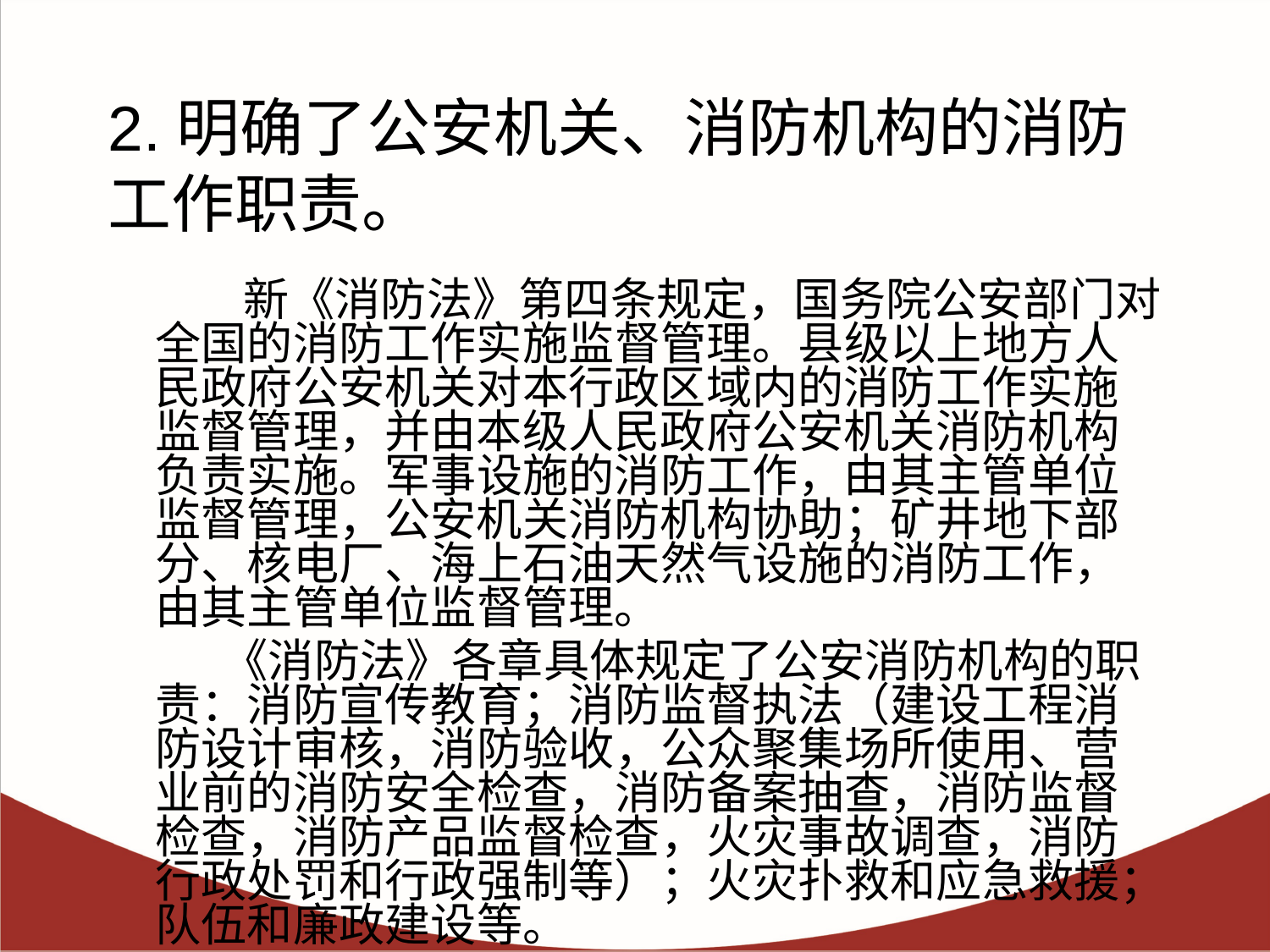

# 2.明确了公安机关、消防机构的消防工作职责。
            新《消防法》第四条规定，国务院公安部门对全国的消防工作实施监督管理。县级以上地方人民政府公安机关对本行政区域内的消防工作实施监督管理，并由本级人民政府公安机关消防机构负责实施。军事设施的消防工作，由其主管单位监督管理，公安机关消防机构协助；矿井地下部分、核电厂、海上石油天然气设施的消防工作，由其主管单位监督管理。
          《消防法》各章具体规定了公安消防机构的职责：消防宣传教育；消防监督执法（建设工程消防设计审核，消防验收，公众聚集场所使用、营业前的消防安全检查，消防备案抽查，消防监督检查，消防产品监督检查，火灾事故调查，消防行政处罚和行政强制等）；火灾扑救和应急救援；队伍和廉政建设等。